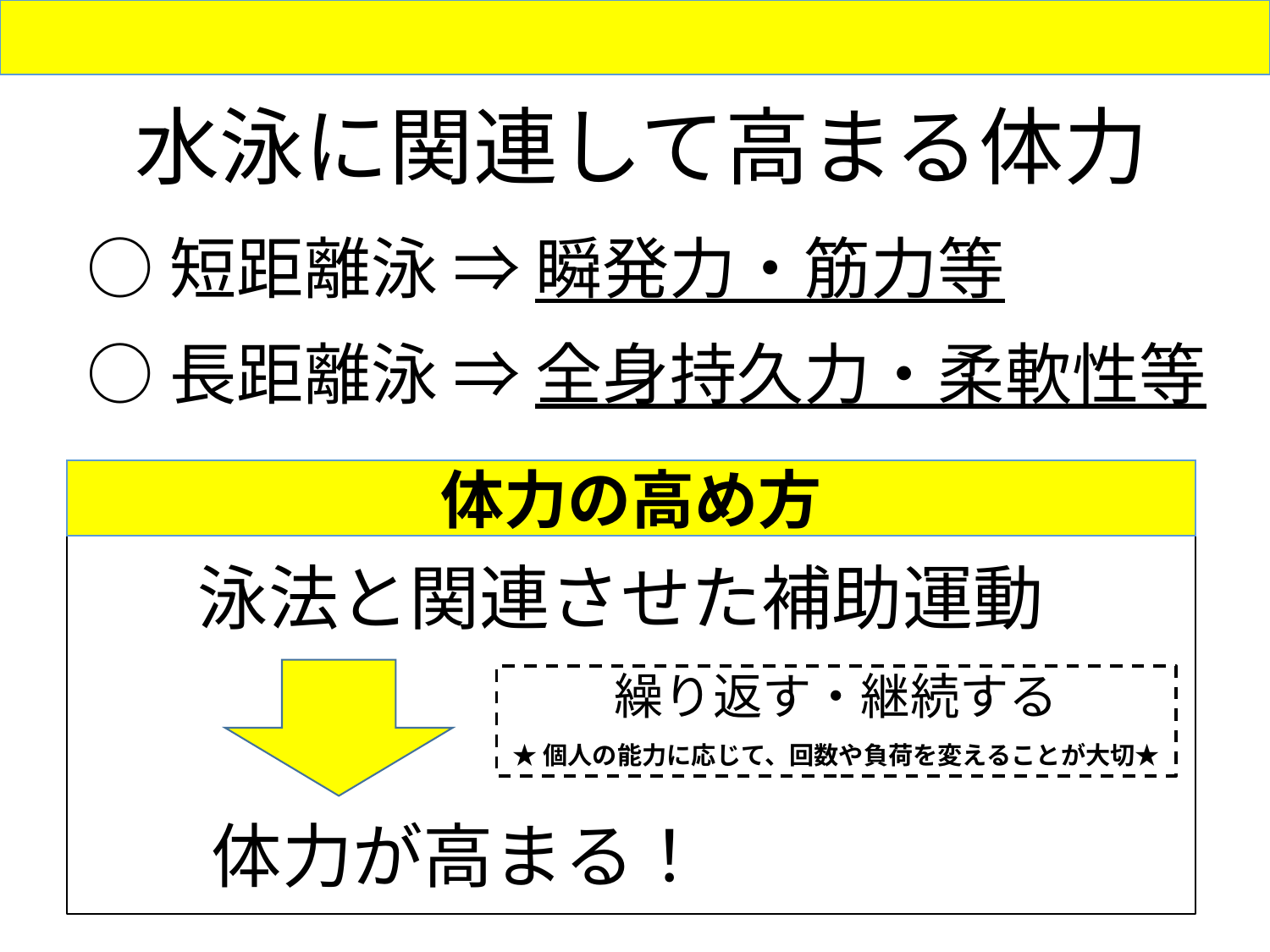

水泳に関連して高まる体力
○短距離泳 ⇒ 瞬発力・筋力等
○長距離泳 ⇒ 全身持久力・柔軟性等
体力の高め方

泳法と関連させた補助運動

繰り返す・継続する
★個人の能力に応じて、回数や負荷を変えることが大切★
体力が高まる！